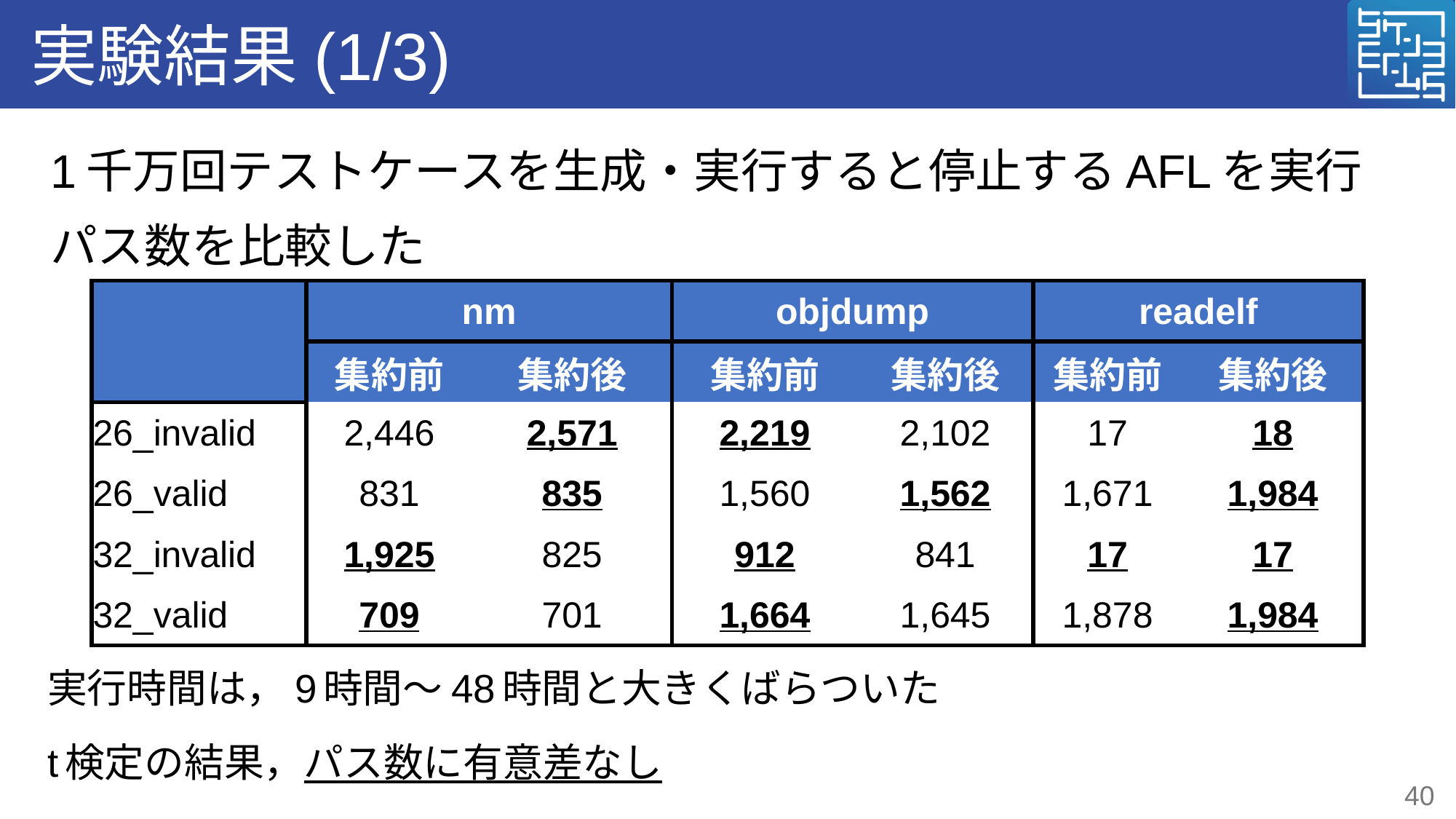

# 実験結果(1/3)
1千万回テストケースを生成・実行すると停止するAFLを実行
パス数を比較した
|  | nm |  | objdump |  | readelf |  |
| --- | --- | --- | --- | --- | --- | --- |
|  | 集約前 | 集約後 | 集約前 | 集約後 | 集約前 | 集約後 |
| 26\_invalid | 2,446 | 2,571 | 2,219 | 2,102 | 17 | 18 |
| 26\_valid | 831 | 835 | 1,560 | 1,562 | 1,671 | 1,984 |
| 32\_invalid | 1,925 | 825 | 912 | 841 | 17 | 17 |
| 32\_valid | 709 | 701 | 1,664 | 1,645 | 1,878 | 1,984 |
実行時間は，9時間～48時間と大きくばらついた
t検定の結果，パス数に有意差なし
40